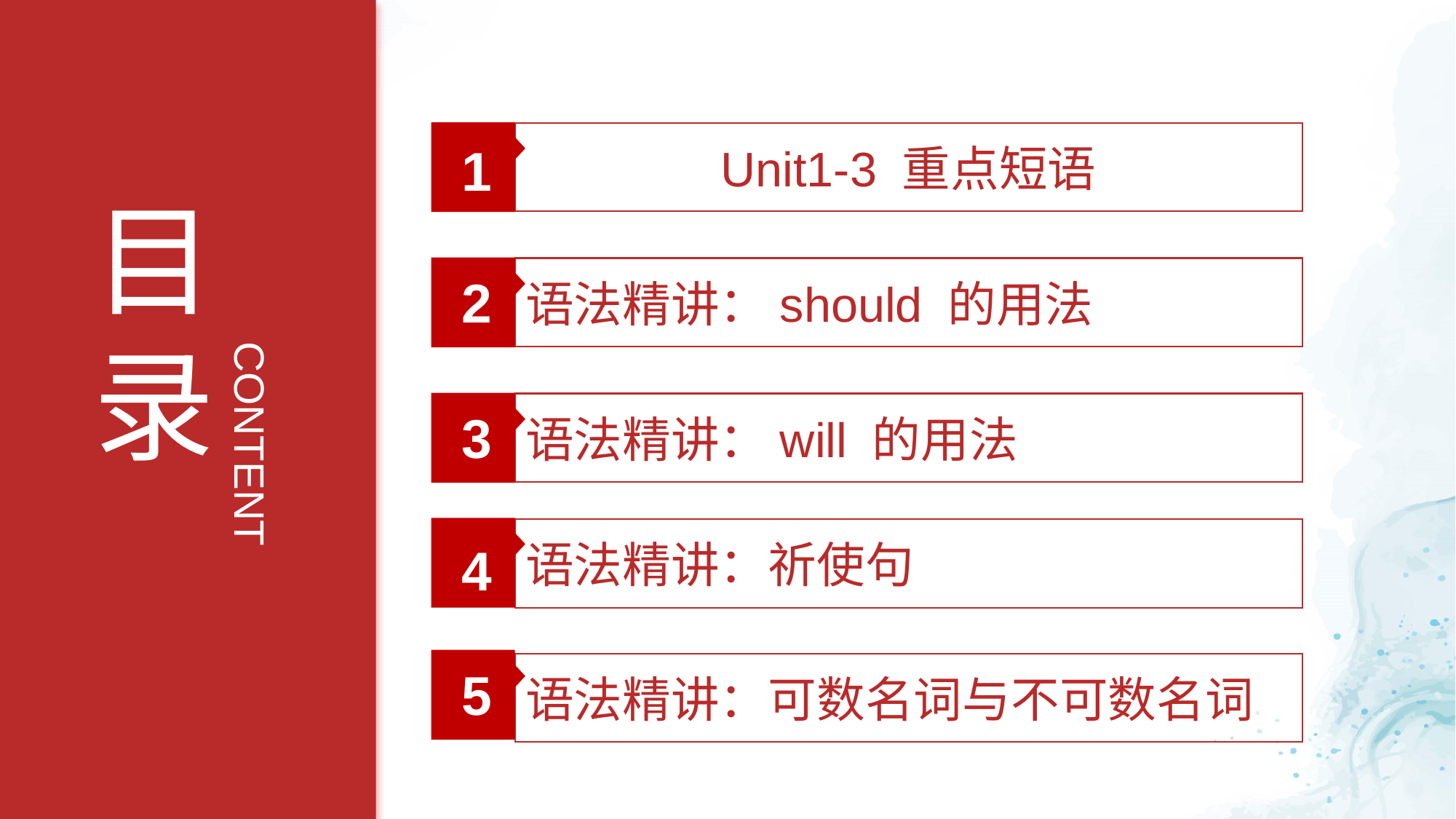

Unit1-3 重点短语

1
目
录
语法精讲：should 的用法

2
CONTENT
语法精讲：will 的用法

3
语法精讲：祈使句

4

语法精讲：可数名词与不可数名词
5